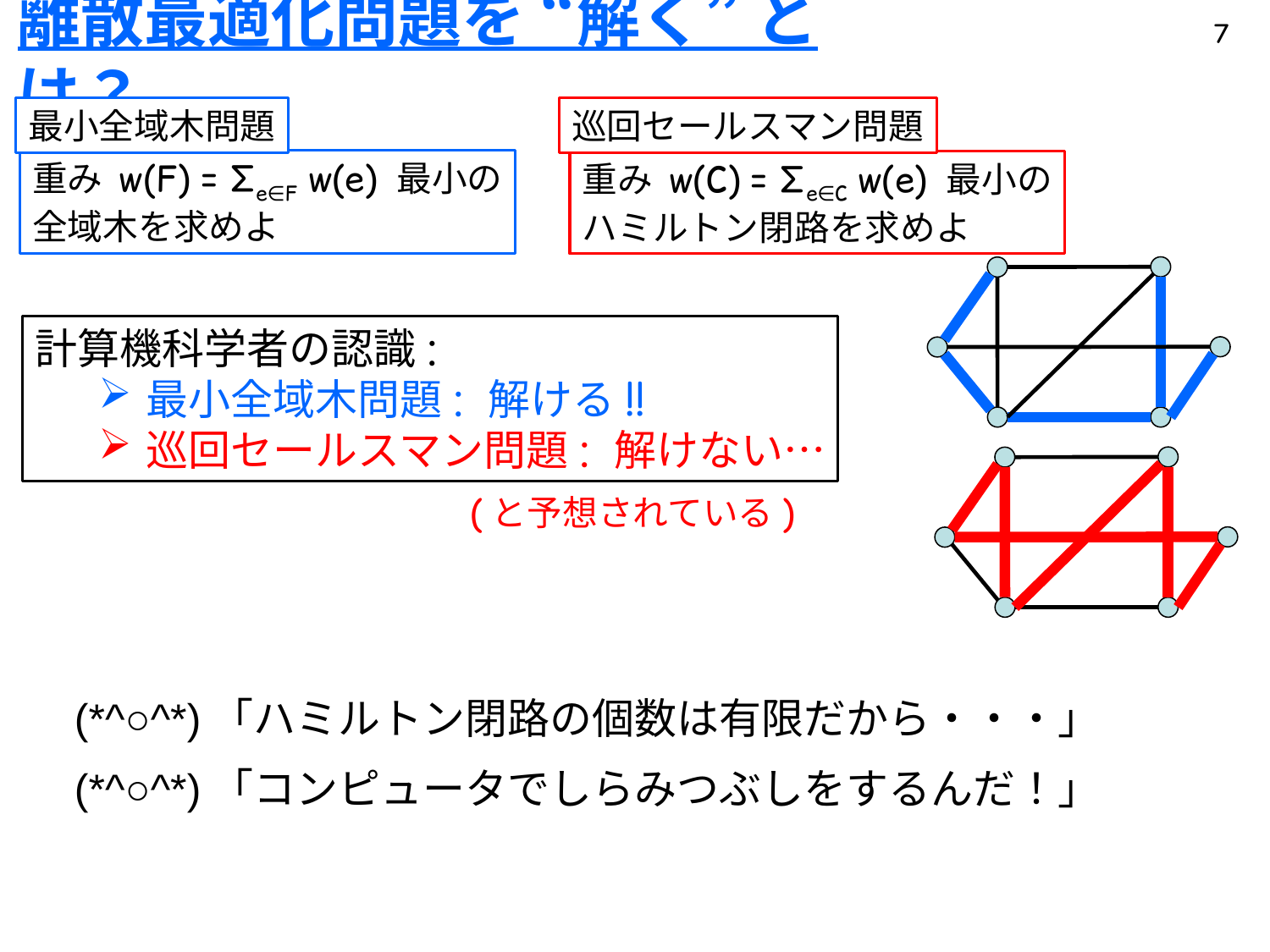

# 離散最適化問題を “解く” とは？
7
巡回セールスマン問題
最小全域木問題
重み w(F) = ∑e∈F w(e) 最小の
全域木を求めよ
重み w(C) = ∑e∈C w(e) 最小の
ハミルトン閉路を求めよ

計算機科学者の認識:
最小全域木問題: 解ける!!
巡回セールスマン問題: 解けない…

(と予想されている)

(*^○^*)「ハミルトン閉路の個数は有限だから・・・」
(*^○^*)「コンピュータでしらみつぶしをするんだ！」